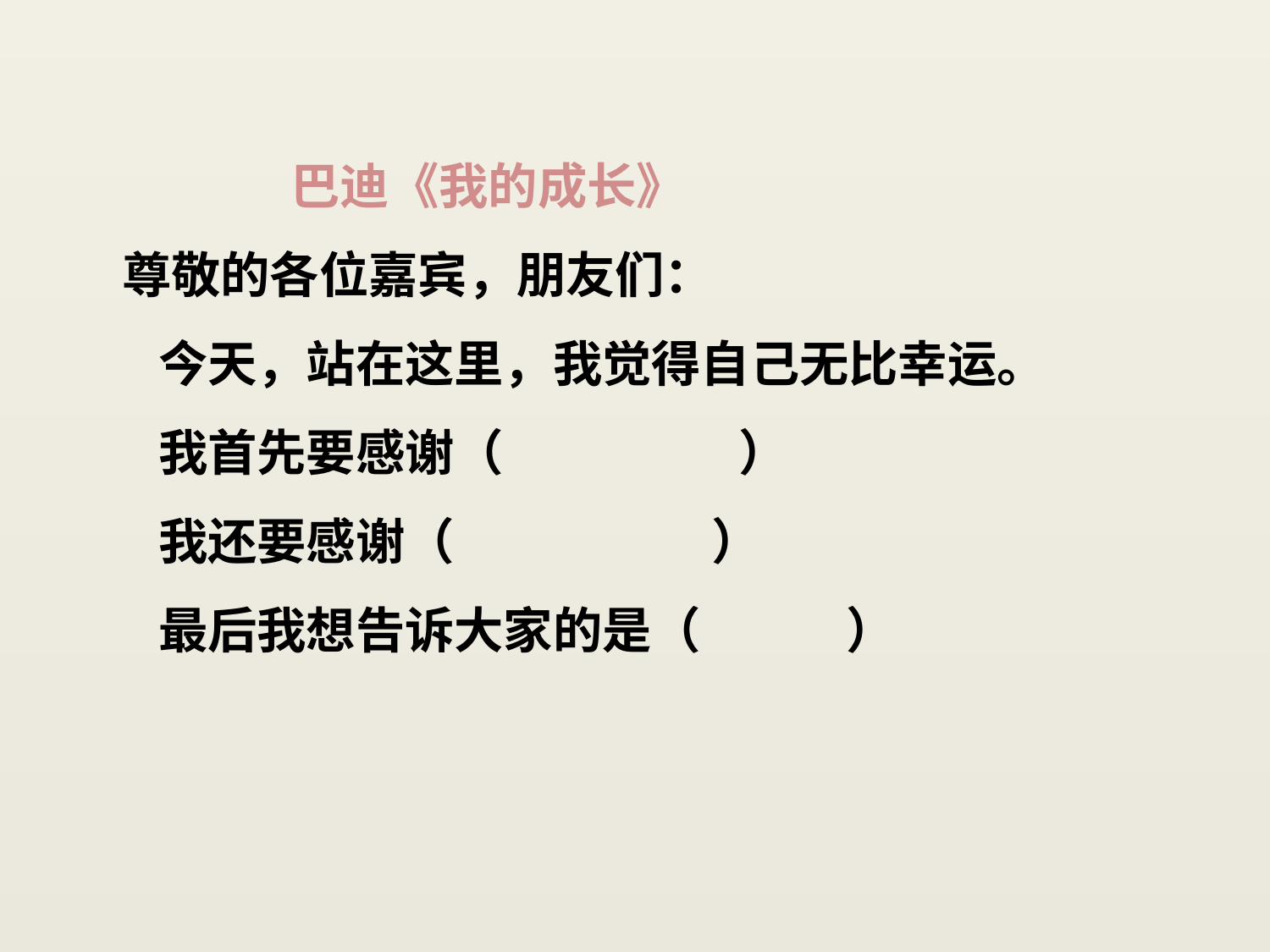

巴迪《我的成长》
尊敬的各位嘉宾，朋友们：
      今天，站在这里，我觉得自己无比幸运。
      我首先要感谢（                     ）
      我还要感谢（                       ）
      最后我想告诉大家的是（             ）